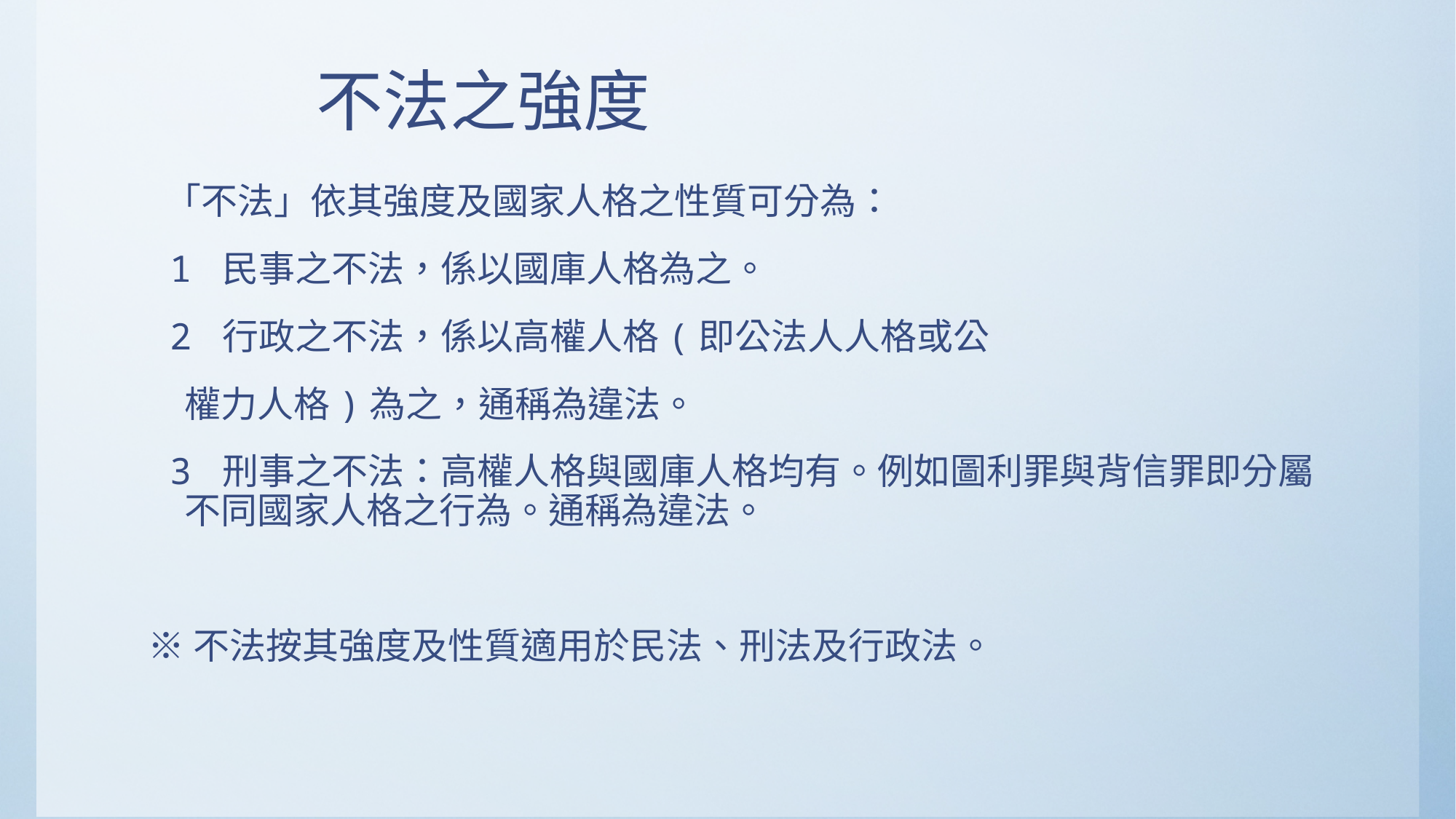

不法之強度
 「不法」依其強度及國家人格之性質可分為：
 1 民事之不法，係以國庫人格為之。
 2 行政之不法，係以高權人格(即公法人人格或公
　權力人格)為之，通稱為違法。
 3 刑事之不法：高權人格與國庫人格均有。例如圖利罪與背信罪即分屬不同國家人格之行為。通稱為違法。

※不法按其強度及性質適用於民法、刑法及行政法。